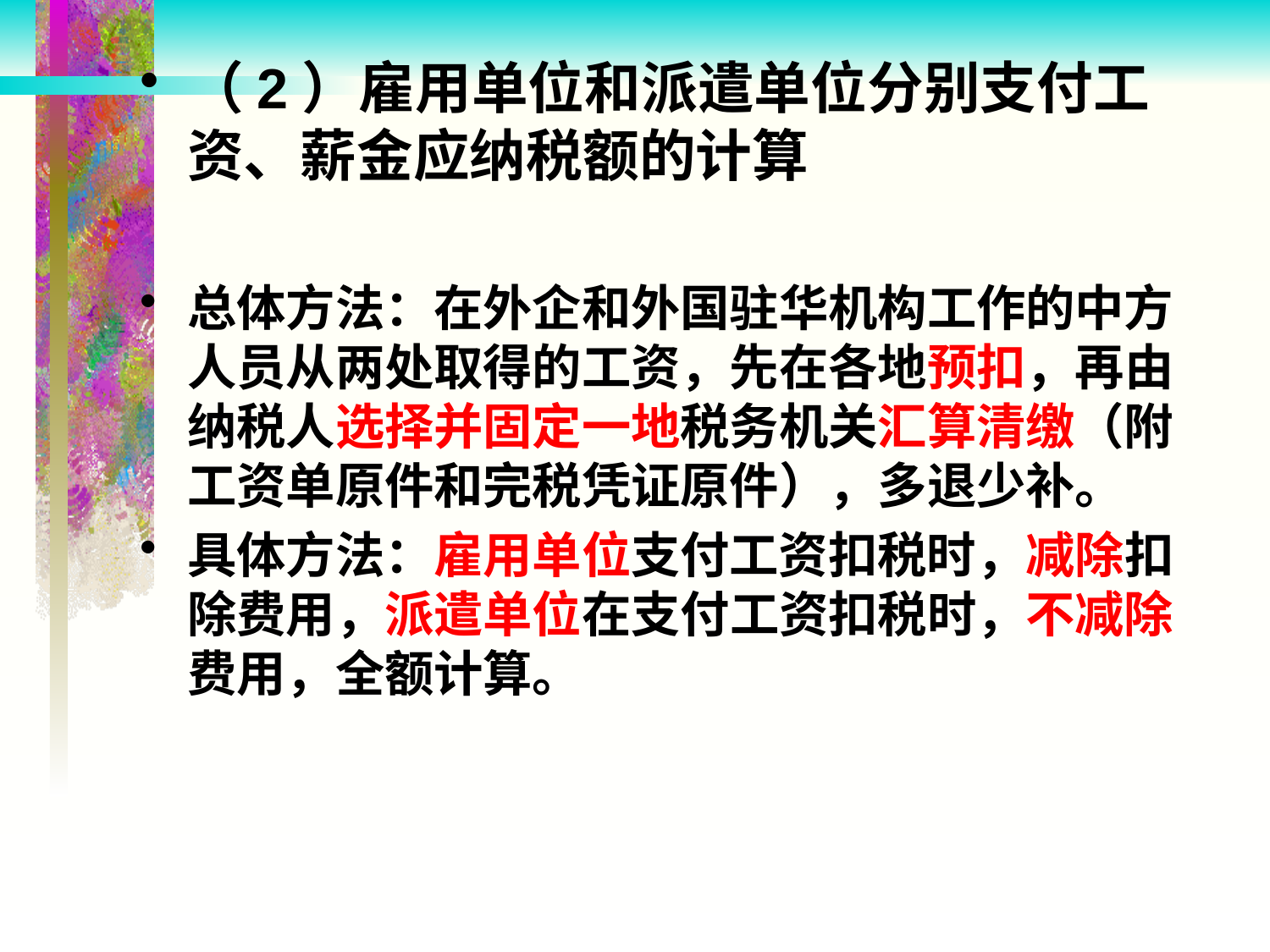

（2）雇用单位和派遣单位分别支付工资、薪金应纳税额的计算

总体方法：在外企和外国驻华机构工作的中方人员从两处取得的工资，先在各地预扣，再由纳税人选择并固定一地税务机关汇算清缴（附工资单原件和完税凭证原件），多退少补。
具体方法：雇用单位支付工资扣税时，减除扣除费用，派遣单位在支付工资扣税时，不减除费用，全额计算。